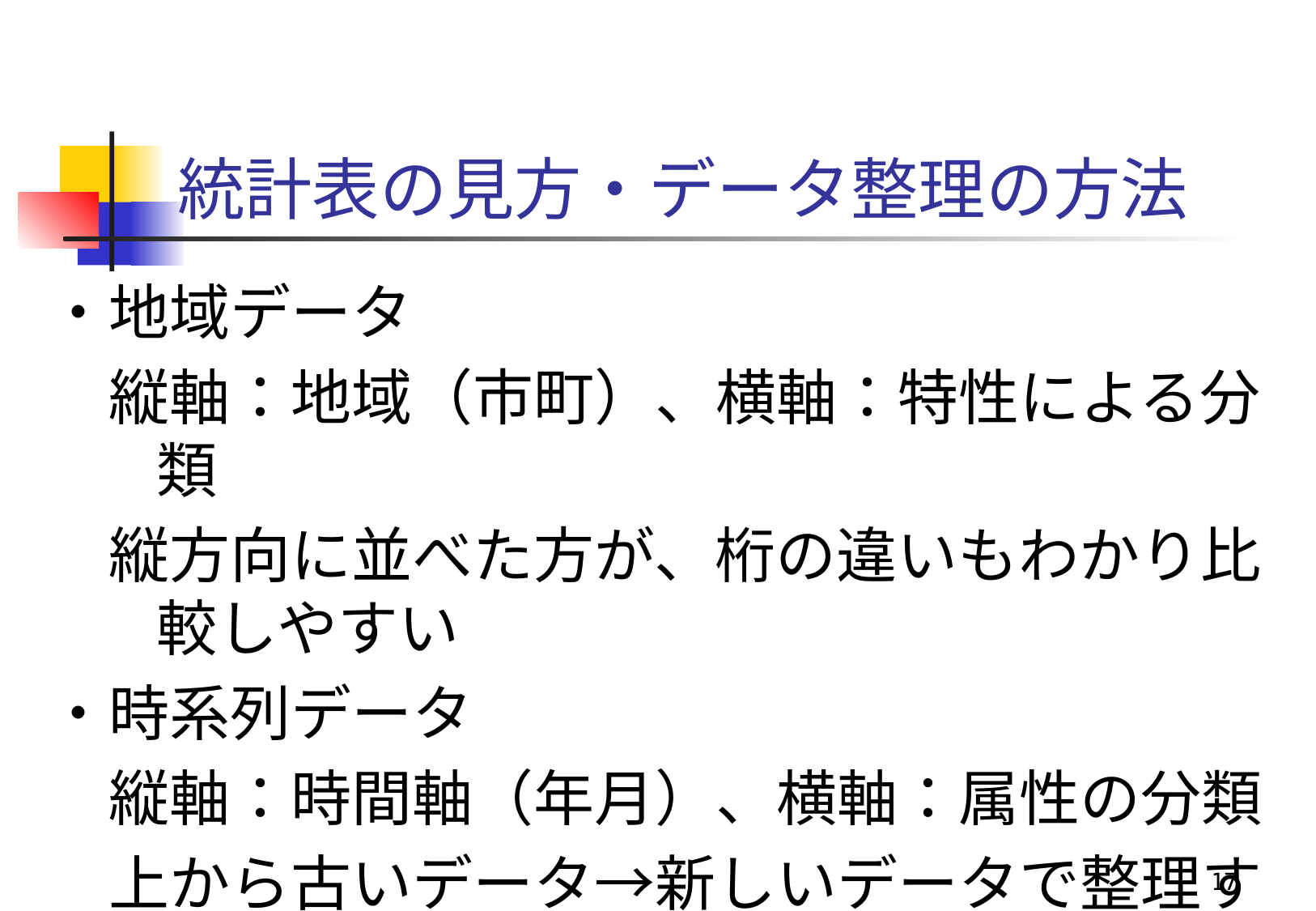

# 統計表の見方・データ整理の方法
・地域データ
　縦軸：地域（市町）、横軸：特性による分類
　縦方向に並べた方が、桁の違いもわかり比較しやすい
・時系列データ
　縦軸：時間軸（年月）、横軸：属性の分類
　上から古いデータ→新しいデータで整理する

17